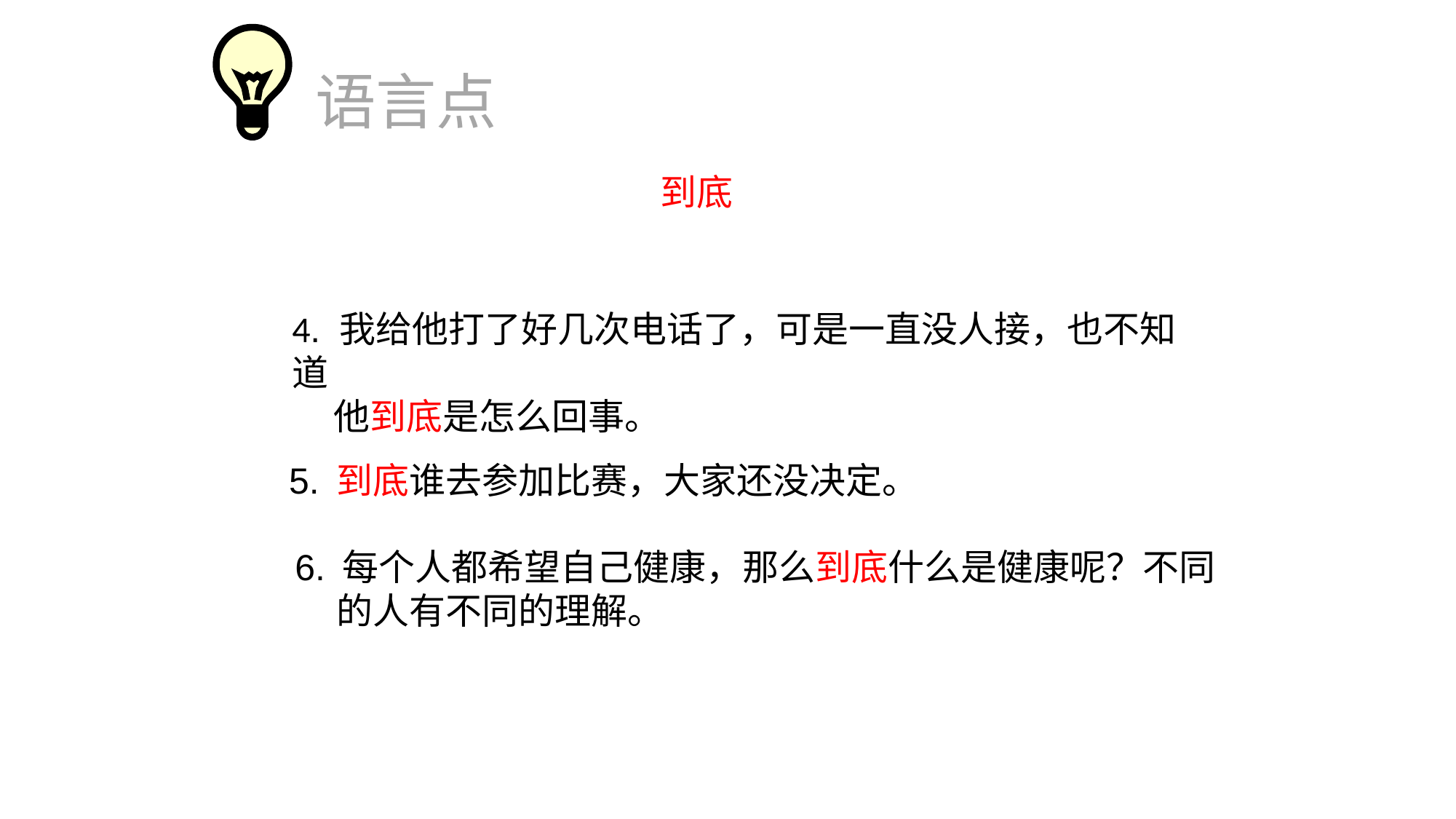

语言点
到底
4. 我给他打了好几次电话了，可是一直没人接，也不知道
    他到底是怎么回事。
5. 到底谁去参加比赛，大家还没决定。
6. 每个人都希望自己健康，那么到底什么是健康呢？不同
    的人有不同的理解。